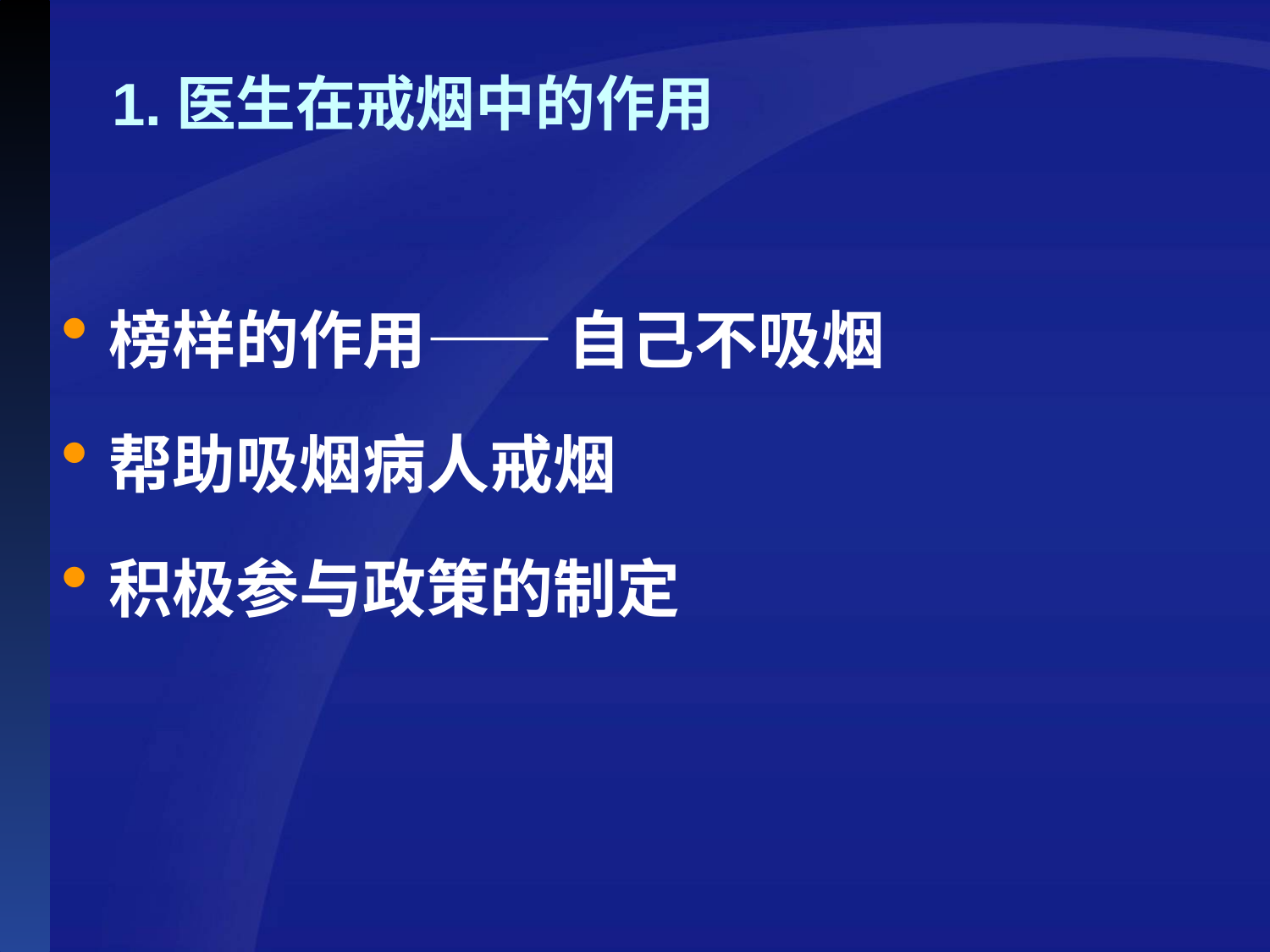

1.医生在戒烟中的作用
榜样的作用—— 自己不吸烟
帮助吸烟病人戒烟
积极参与政策的制定